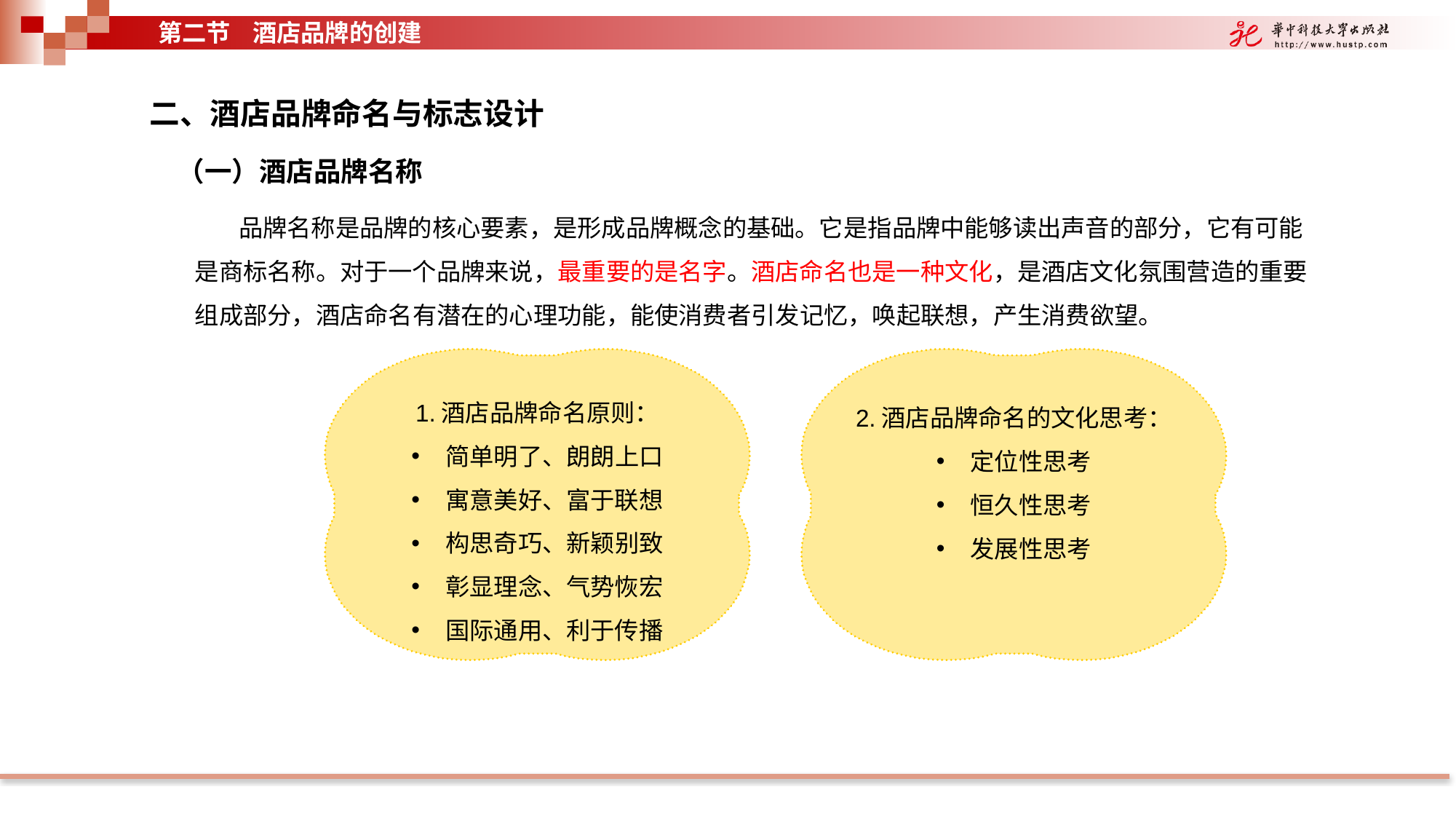

第二节    酒店品牌的创建
二、酒店品牌命名与标志设计
（一）酒店品牌名称
       品牌名称是品牌的核心要素，是形成品牌概念的基础。它是指品牌中能够读出声音的部分，它有可能是商标名称。对于一个品牌来说，最重要的是名字。酒店命名也是一种文化，是酒店文化氛围营造的重要组成部分，酒店命名有潜在的心理功能，能使消费者引发记忆，唤起联想，产生消费欲望。

1.酒店品牌命名原则：
简单明了、朗朗上口
寓意美好、富于联想
构思奇巧、新颖别致
彰显理念、气势恢宏
国际通用、利于传播

2.酒店品牌命名的文化思考：
定位性思考
恒久性思考
发展性思考